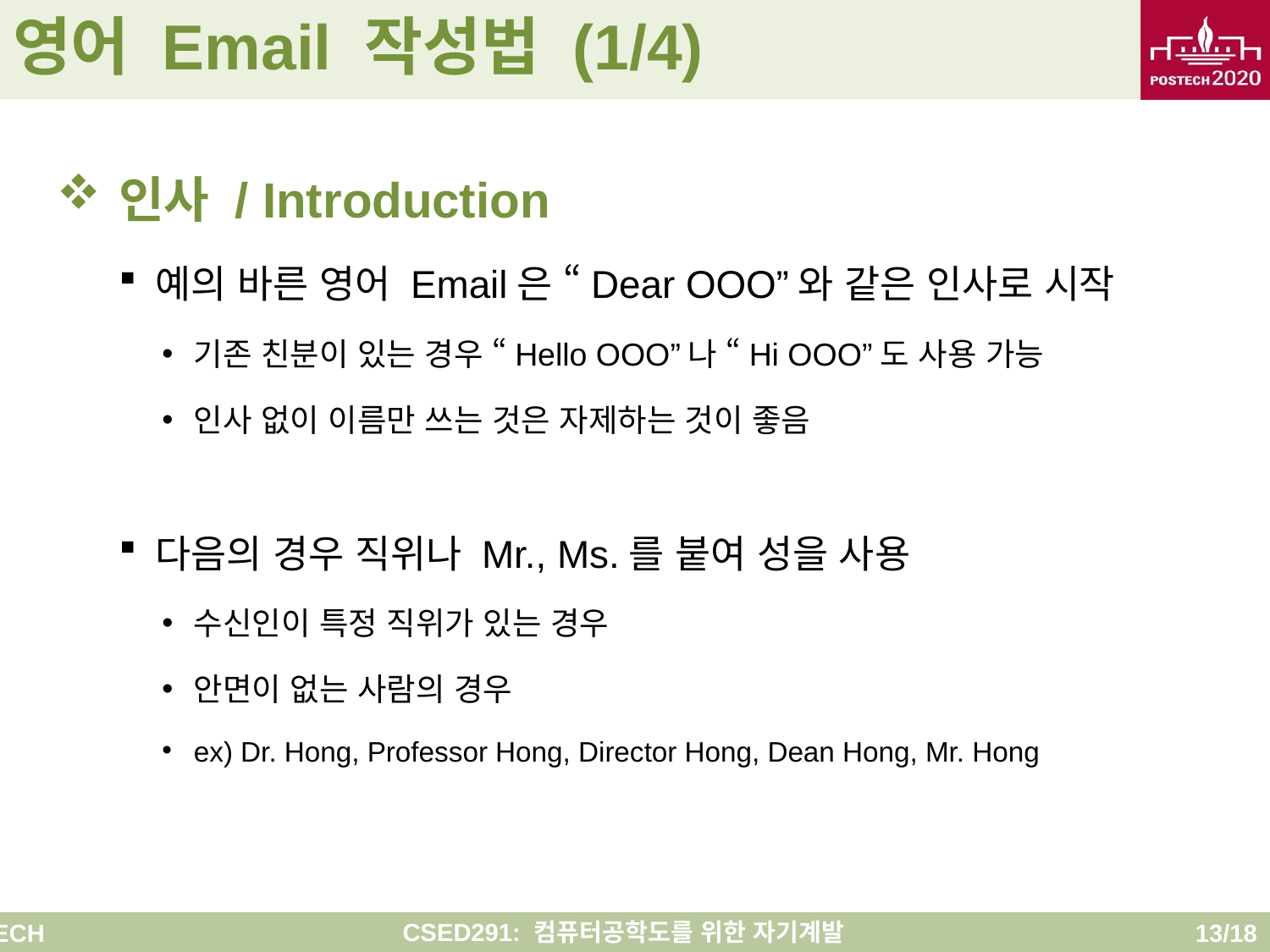

# 영어 Email 작성법 (1/4)
인사 / Introduction
예의 바른 영어 Email은 “Dear OOO”와 같은 인사로 시작
기존 친분이 있는 경우 “Hello OOO”나 “Hi OOO”도 사용 가능
인사 없이 이름만 쓰는 것은 자제하는 것이 좋음

다음의 경우 직위나 Mr., Ms.를 붙여 성을 사용
수신인이 특정 직위가 있는 경우
안면이 없는 사람의 경우
ex) Dr. Hong, Professor Hong, Director Hong, Dean Hong, Mr. Hong